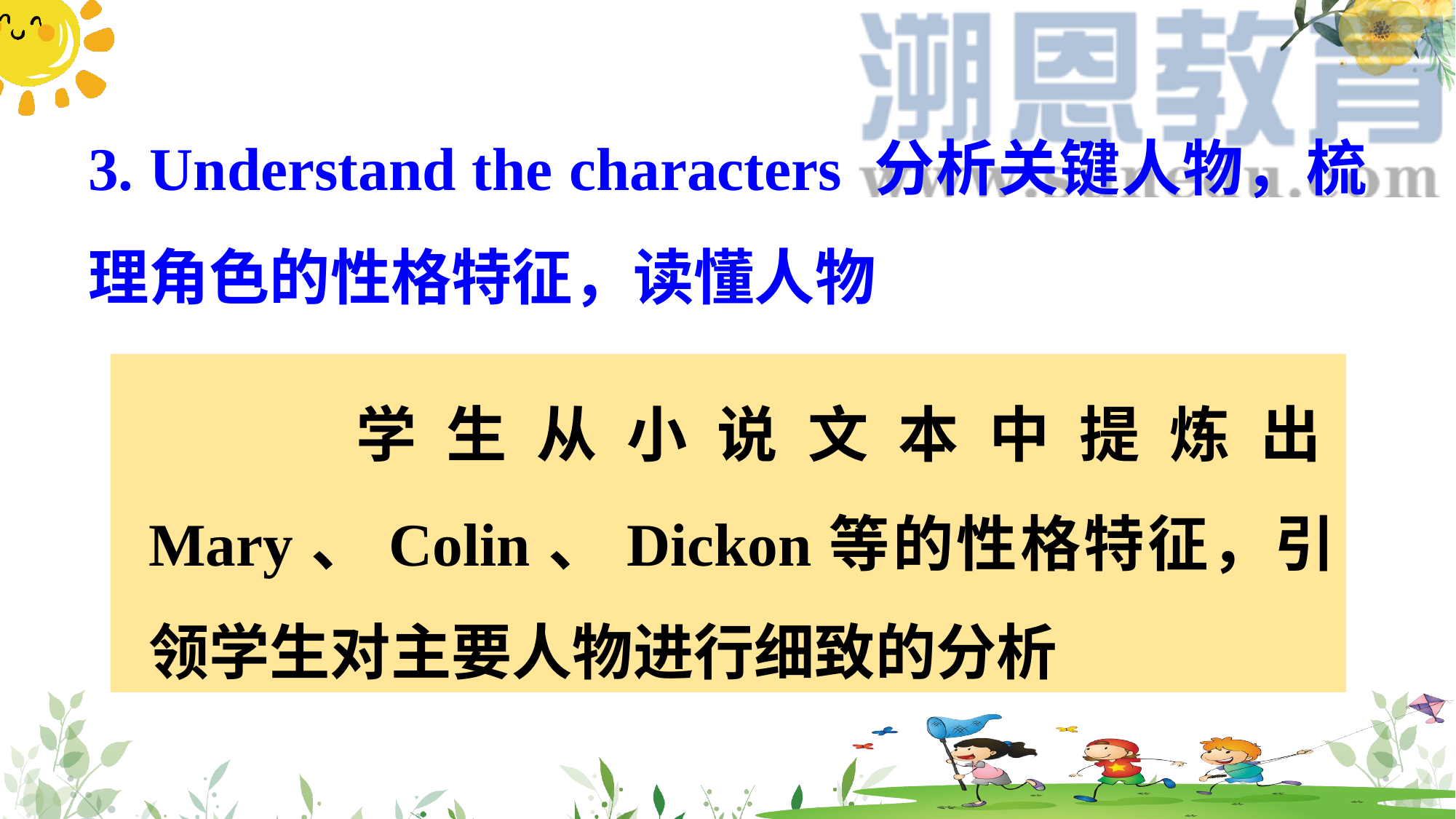

3. Understand the characters 分析关键人物，梳理角色的性格特征，读懂人物

   学生从小说文本中提炼出Mary、Colin、Dickon等的性格特征，引领学生对主要人物进行细致的分析